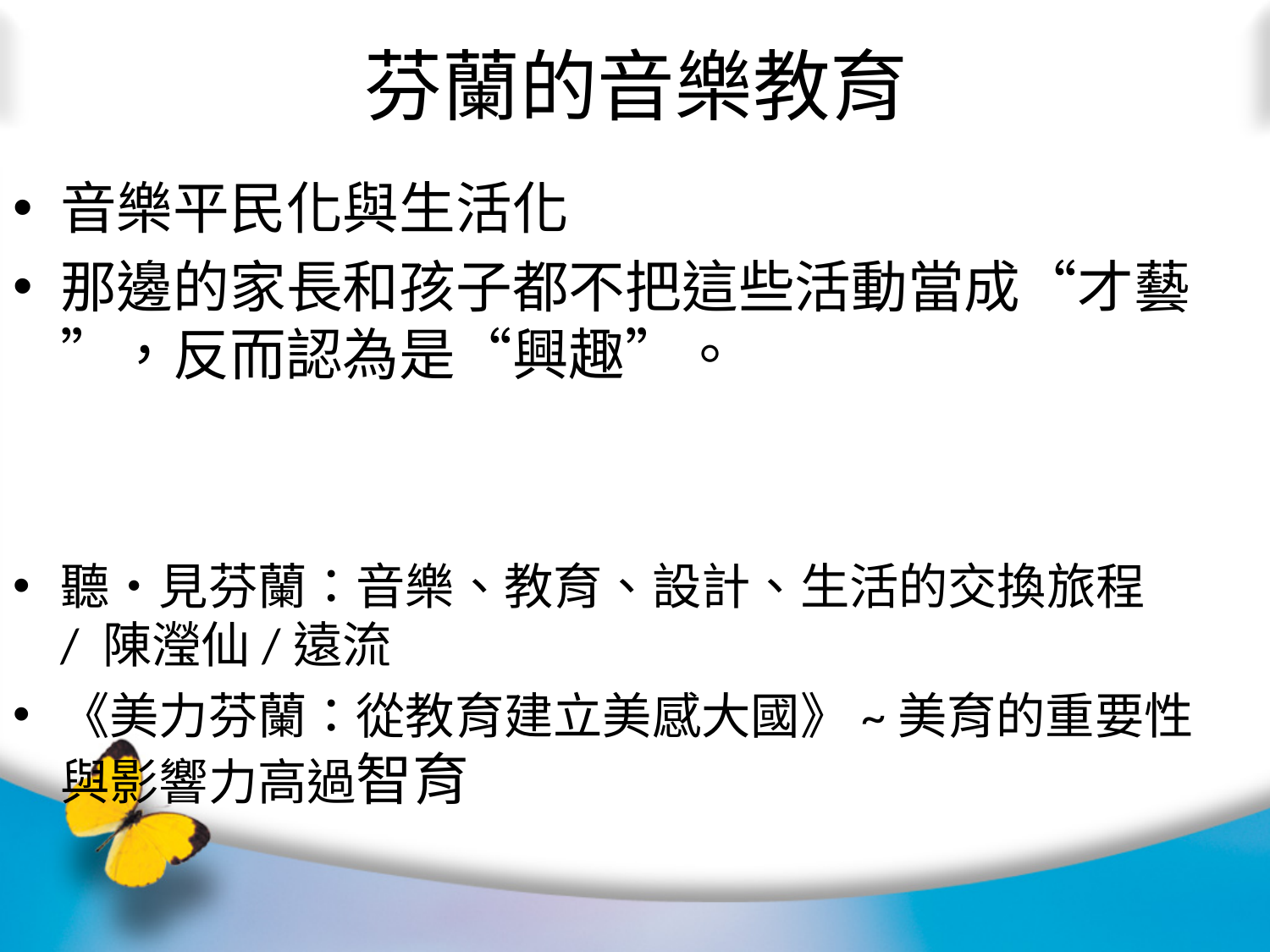

# 芬蘭的音樂教育
音樂平民化與生活化
那邊的家長和孩子都不把這些活動當成“才藝”，反而認為是“興趣”。

聽‧見芬蘭：音樂、教育、設計、生活的交換旅程      / 陳瀅仙/遠流
《美力芬蘭：從教育建立美感大國》~美育的重要性與影響力高過智育